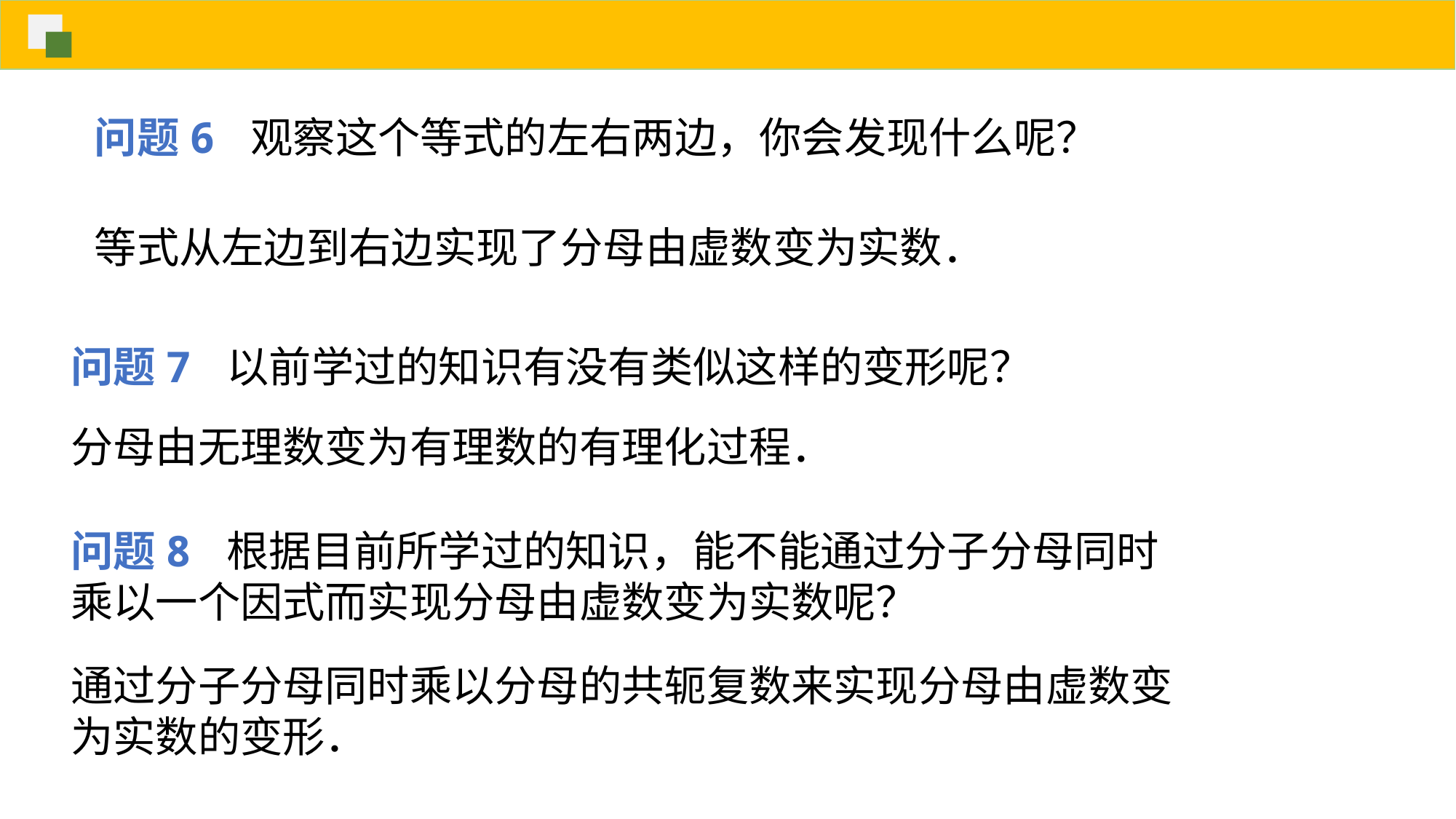

问题6 观察这个等式的左右两边，你会发现什么呢？
等式从左边到右边实现了分母由虚数变为实数．
问题7 以前学过的知识有没有类似这样的变形呢？
分母由无理数变为有理数的有理化过程．
问题8 根据目前所学过的知识，能不能通过分子分母同时乘以一个因式而实现分母由虚数变为实数呢？
通过分子分母同时乘以分母的共轭复数来实现分母由虚数变为实数的变形．